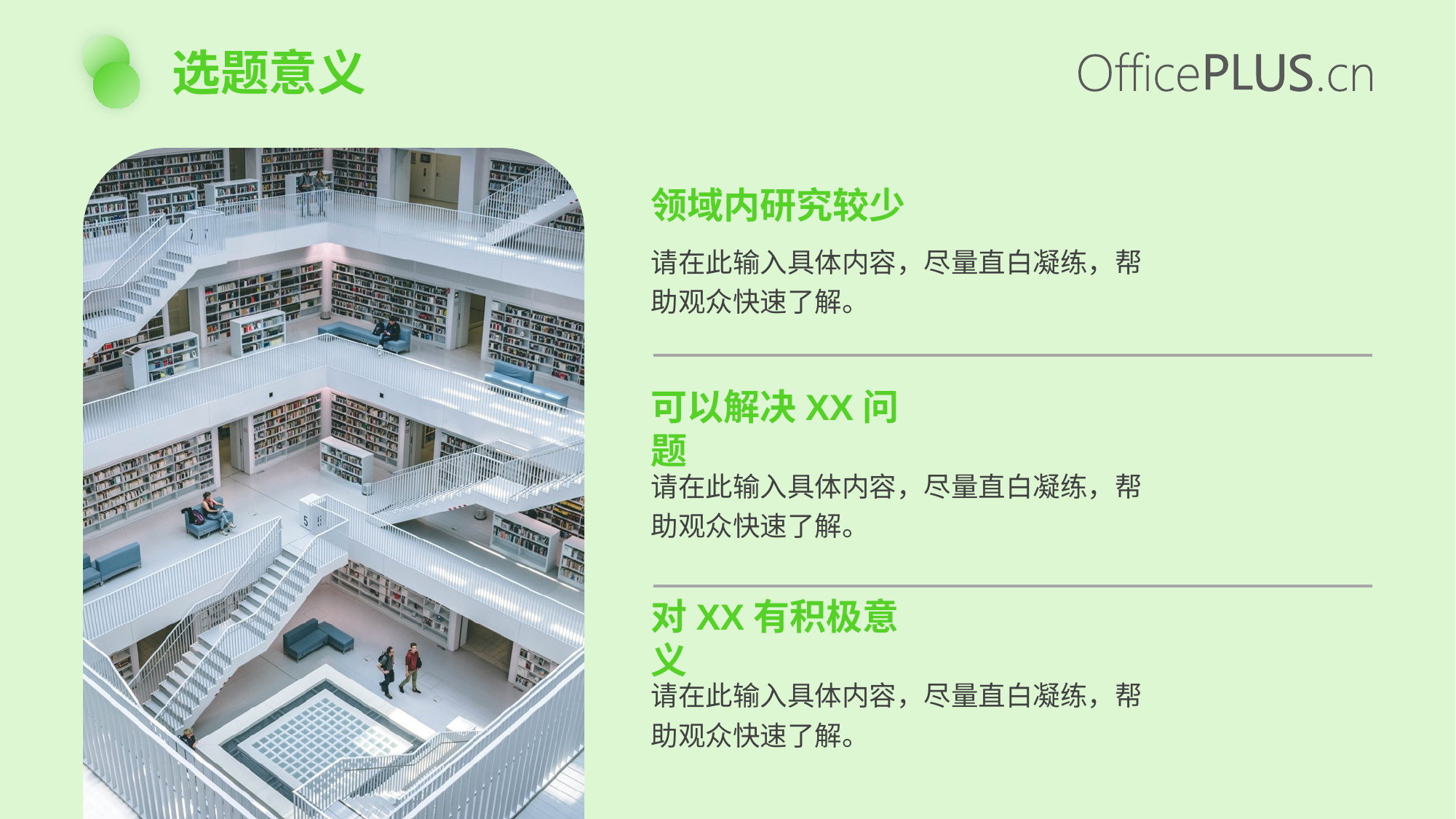

选题意义

领域内研究较少
请在此输入具体内容，尽量直白凝练，帮助观众快速了解。
可以解决XX问题
请在此输入具体内容，尽量直白凝练，帮助观众快速了解。
对XX有积极意义
请在此输入具体内容，尽量直白凝练，帮助观众快速了解。